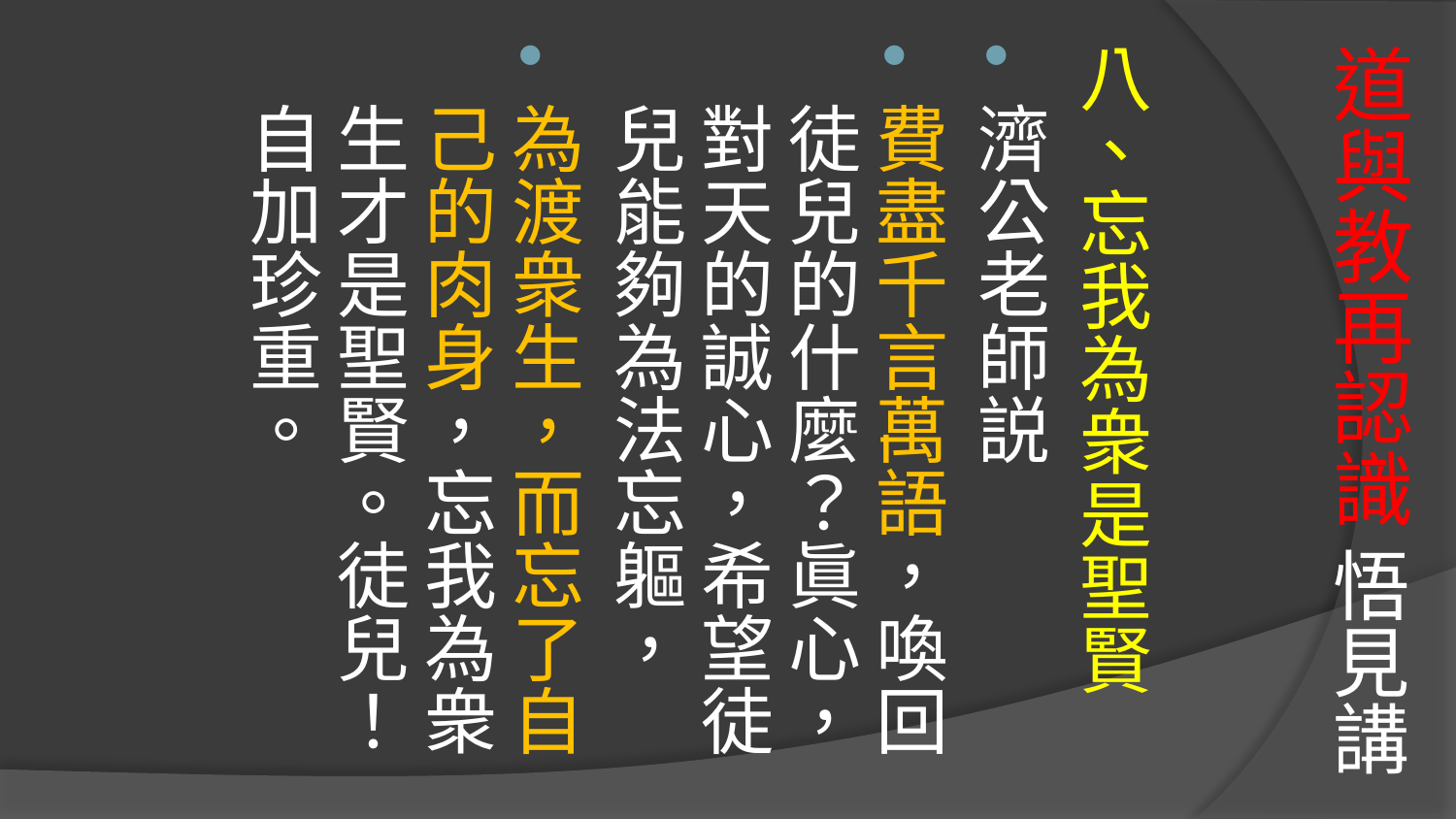

八、忘我為衆是聖賢
濟公老師説
費盡千言萬語，喚回徒兒的什麼？眞心，對天的誠心，希望徒兒能夠為法忘軀，
為渡衆生，而忘了自己的肉身，忘我為衆生才是聖賢。徒兒！自加珍重。

# 道與教再認識 悟見講